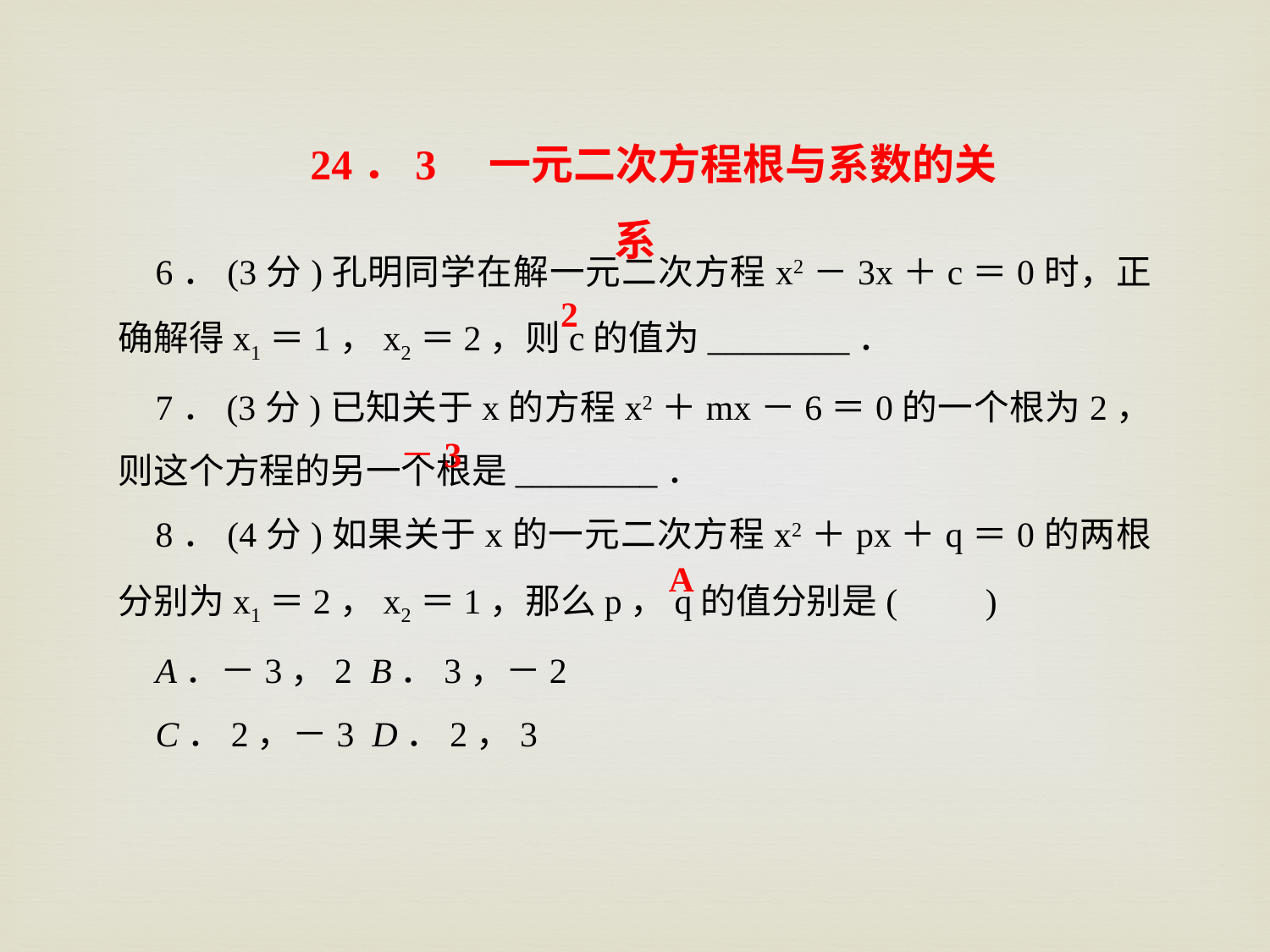

24．3　一元二次方程根与系数的关系
6．(3分)孔明同学在解一元二次方程x2－3x＋c＝0时，正确解得x1＝1，x2＝2，则c的值为________．
7．(3分)已知关于x的方程x2＋mx－6＝0的一个根为2，则这个方程的另一个根是________．
8．(4分)如果关于x的一元二次方程x2＋px＋q＝0的两根分别为x1＝2，x2＝1，那么p，q的值分别是(　　)
A．－3，2  B．3，－2
C．2，－3  D．2，3
2
－3
A